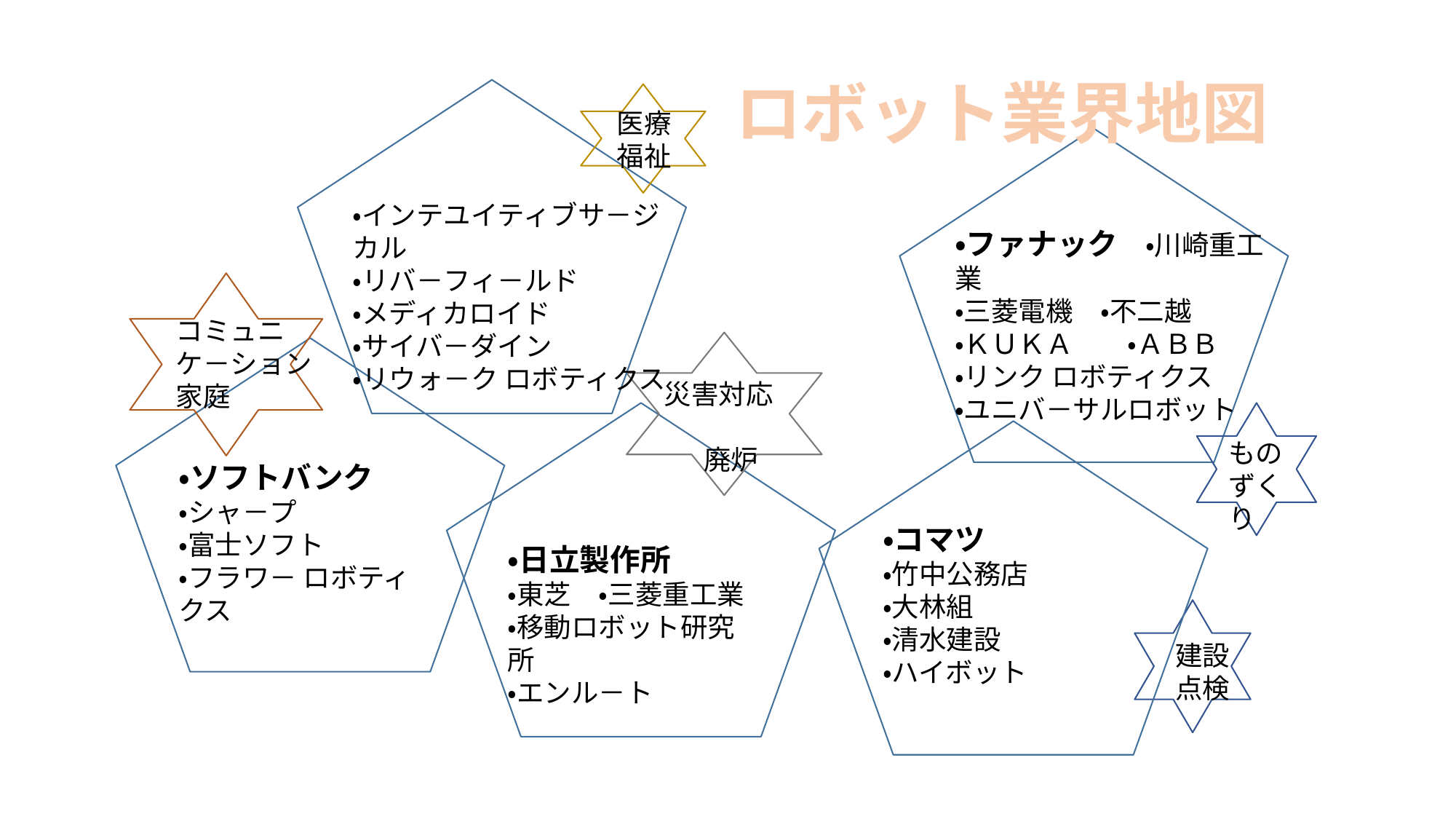

ロボット業界地図

医療
福祉

・インテユイティブサ－ジカル
・リバ－フィ－ルド
・メディカロイド
・サイバ－ダイン
・リウォ－ク ロボティクス
・ファナック　・川崎重工業
・三菱電機　・不二越
・ＫＵＫＡ　　・ＡＢＢ
・リンク ロボティクス
・ユニバ－サルロボット

コミュニ
ケ－ション
家庭

災害対応
　  廃炉

ものずくり
・ソフトバンク
・シャ－プ
・富士ソフト
・フラワ－ ロボティクス
・コマツ
・竹中公務店
・大林組
・清水建設
・ハイボット
・日立製作所
・東芝　・三菱重工業
・移動ロボット研究所
・エンル－ト

建設
点検